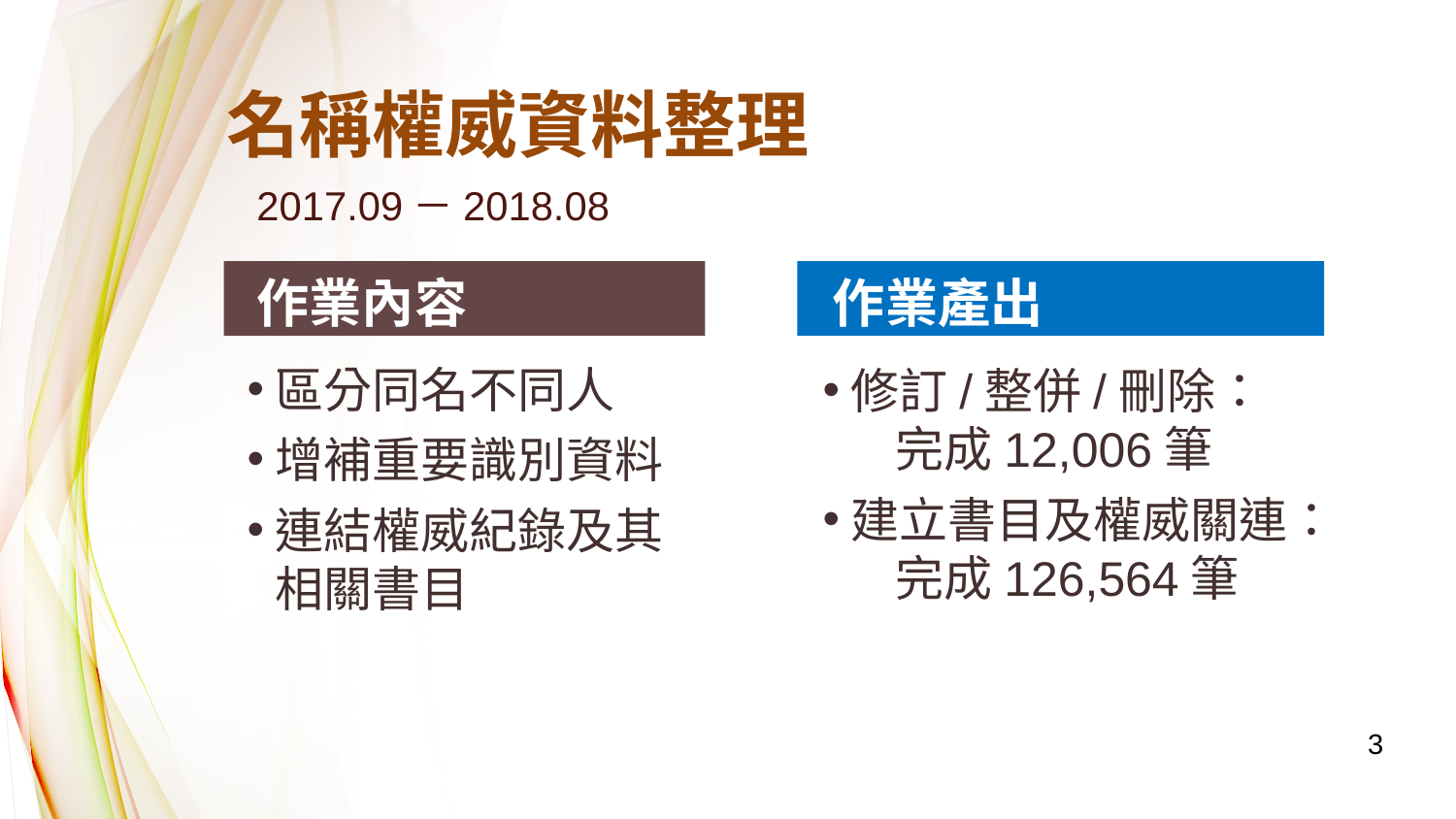

名稱權威資料整理
2017.09－2018.08

作業內容

作業產出
區分同名不同人
增補重要識別資料
連結權威紀錄及其相關書目
修訂/整併/刪除：
完成12,006筆
建立書目及權威關連：
完成126,564筆
3